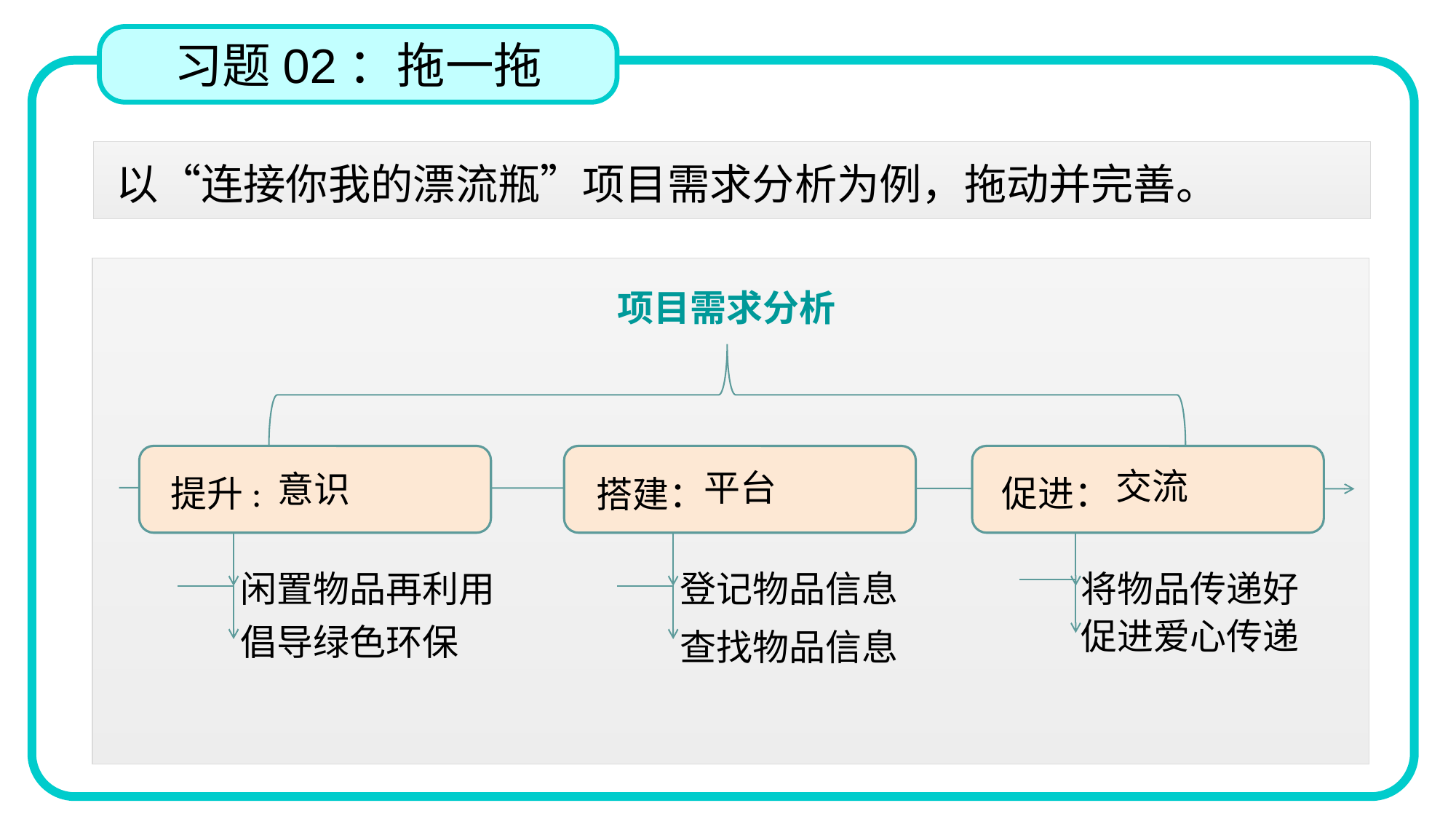

习题02：拖一拖

以“连接你我的漂流瓶”项目需求分析为例，拖动并完善。

项目需求分析
提升:
促进：
搭建：

交流
平台
意识
登记物品信息
闲置物品再利用
将物品传递好
促进爱心传递
倡导绿色环保
查找物品信息